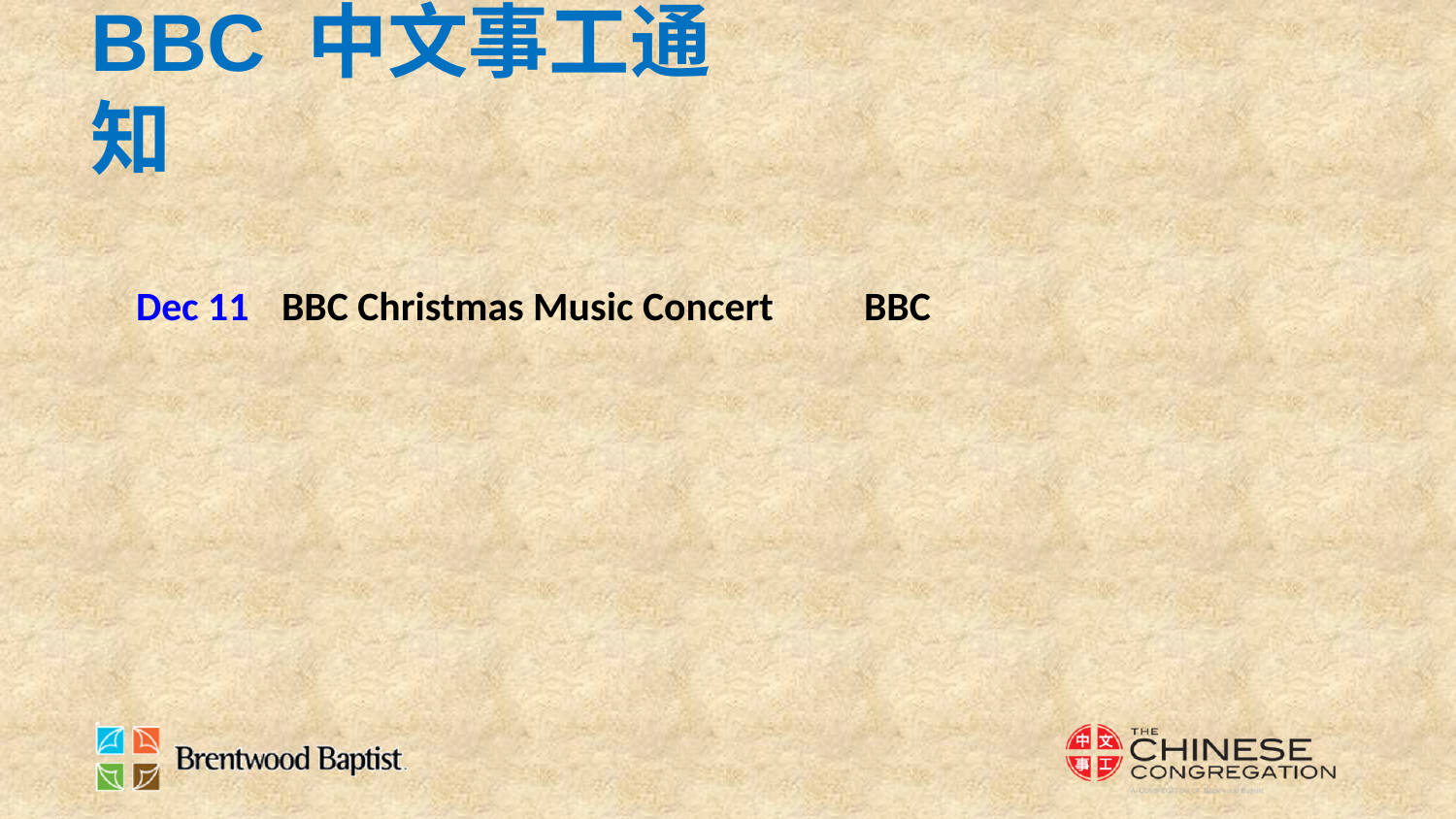

BBC 中文事工通知

Dec 11	BBC Christmas Music Concert	BBC